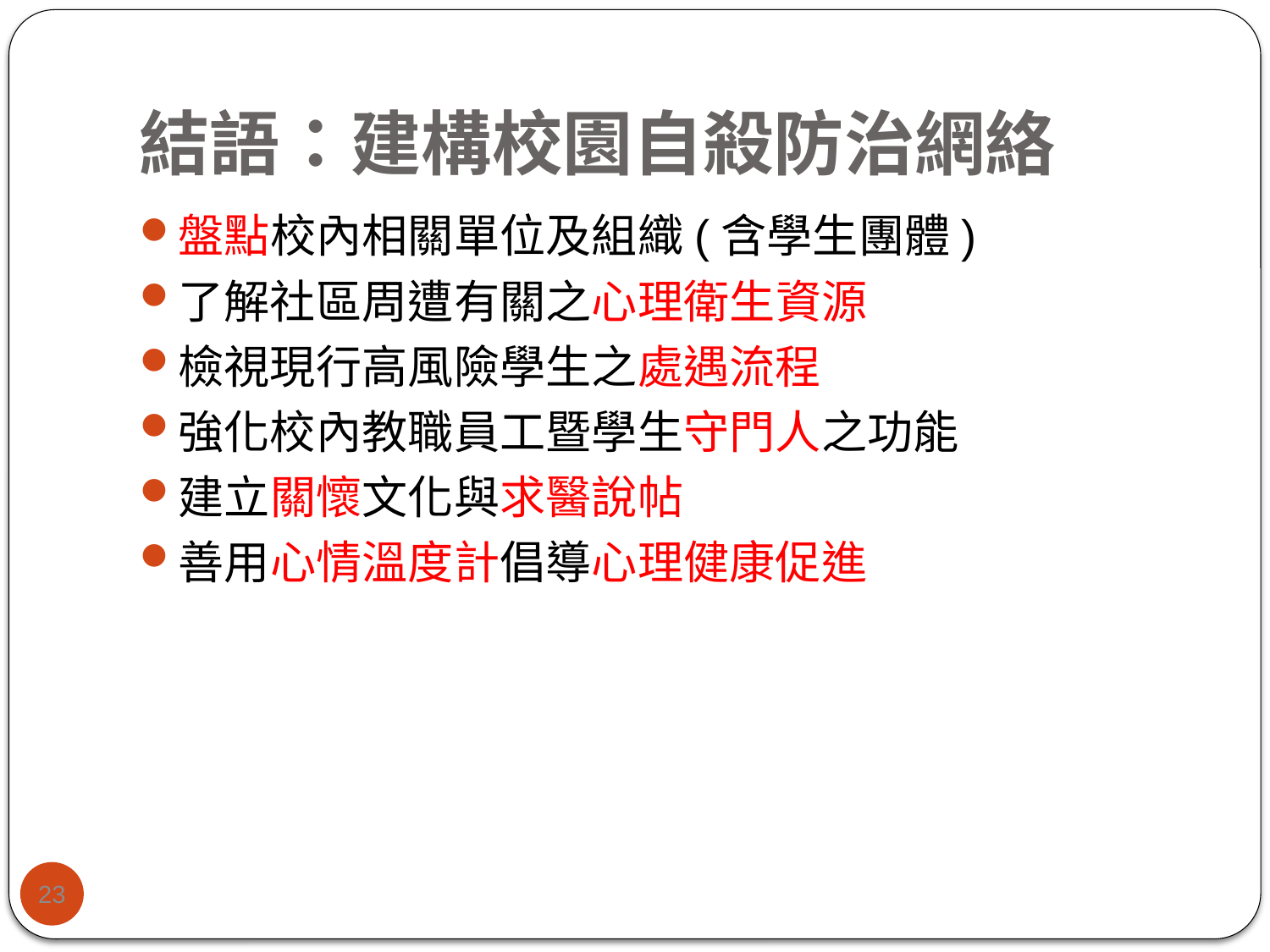

# 結語：建構校園自殺防治網絡
盤點校內相關單位及組織(含學生團體)
了解社區周遭有關之心理衛生資源
檢視現行高風險學生之處遇流程
強化校內教職員工暨學生守門人之功能
建立關懷文化與求醫說帖
善用心情溫度計倡導心理健康促進

23